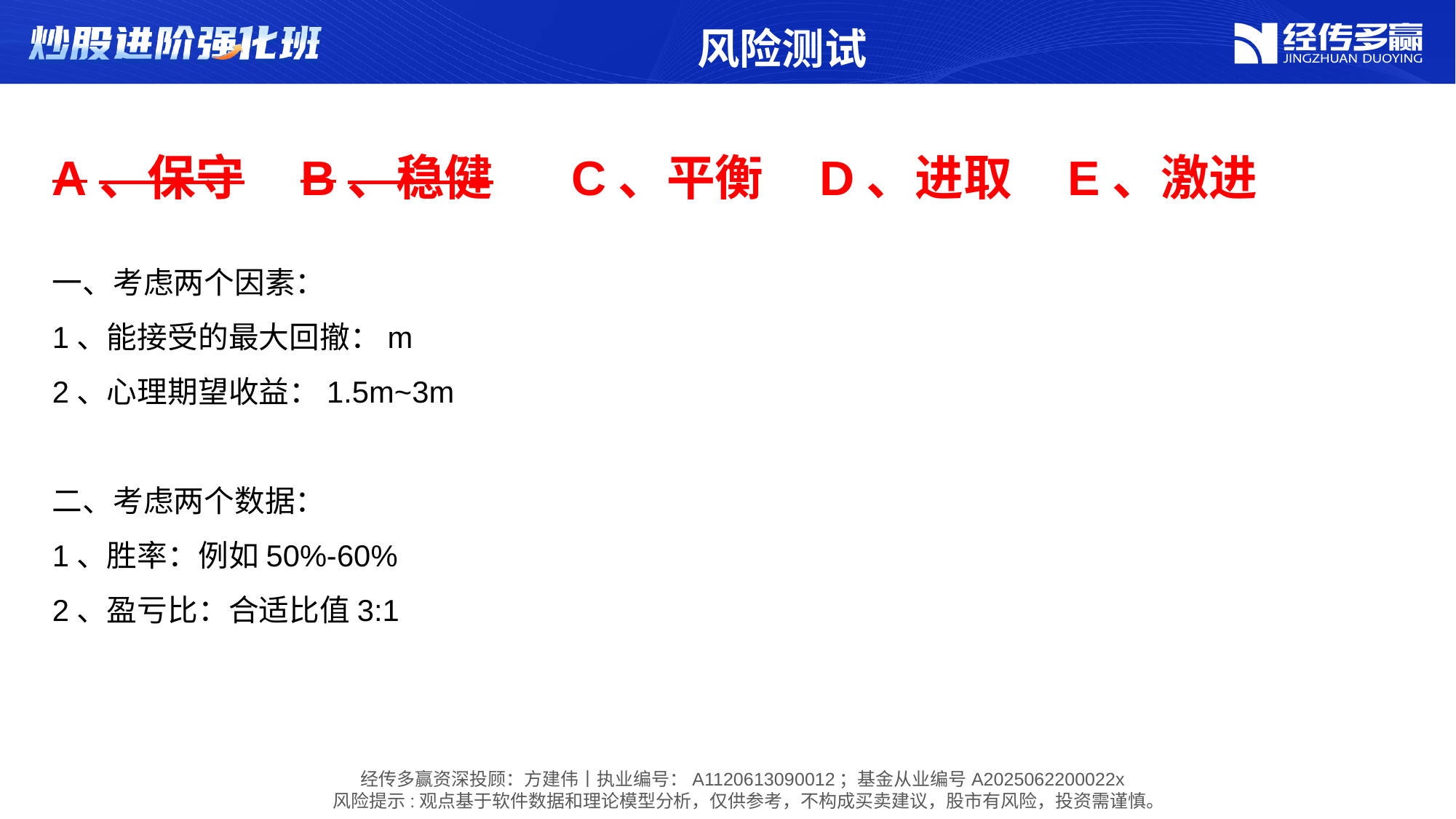

风险测试
A、保守    B、稳健      C、平衡    D、进取    E、激进
一、考虑两个因素：
1、能接受的最大回撤：m
2、心理期望收益：1.5m~3m

二、考虑两个数据：
1、胜率：例如50%-60%
2、盈亏比：合适比值3:1